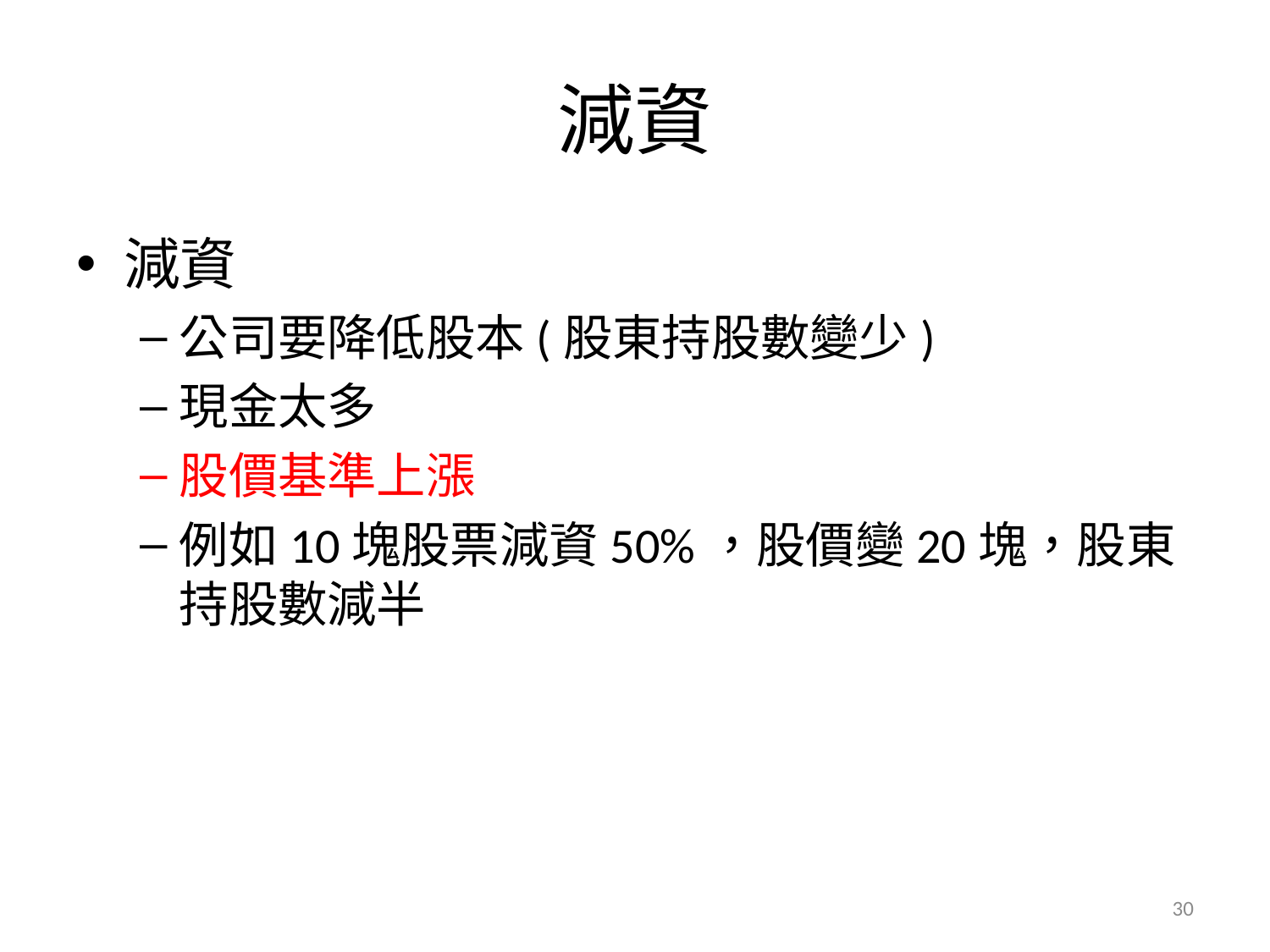

# 減資
減資
公司要降低股本(股東持股數變少)
現金太多
股價基準上漲
例如10塊股票減資50%，股價變20塊，股東持股數減半

30